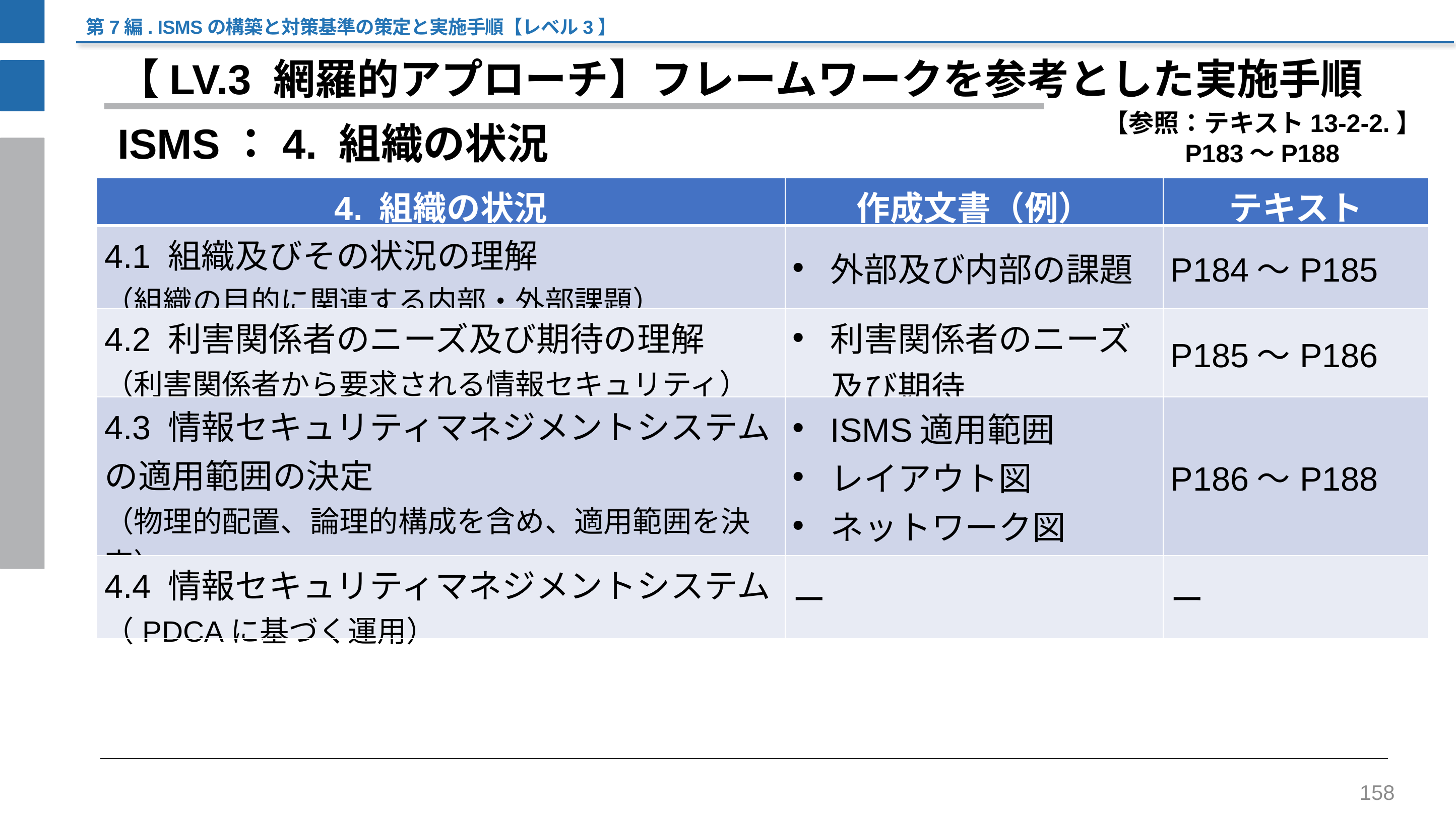

第7編. ISMSの構築と対策基準の策定と実施手順【レベル3】
【LV.3 網羅的アプローチ】フレームワークを参考とした実施手順
【参照：テキスト13-2-2.】
P183～P188
ISMS：4. 組織の状況
| 4. 組織の状況 | 作成文書（例） | テキスト |
| --- | --- | --- |
| 4.1 組織及びその状況の理解 （組織の目的に関連する内部・外部課題） | 外部及び内部の課題 | P184～P185 |
| 4.2 利害関係者のニーズ及び期待の理解 （利害関係者から要求される情報セキュリティ） | 利害関係者のニーズ及び期待 | P185～P186 |
| 4.3 情報セキュリティマネジメントシステムの適用範囲の決定 （物理的配置、論理的構成を含め、適用範囲を決定） | ISMS適用範囲 レイアウト図 ネットワーク図 | P186～P188 |
| 4.4 情報セキュリティマネジメントシステム （PDCAに基づく運用） | ー | ー |
158